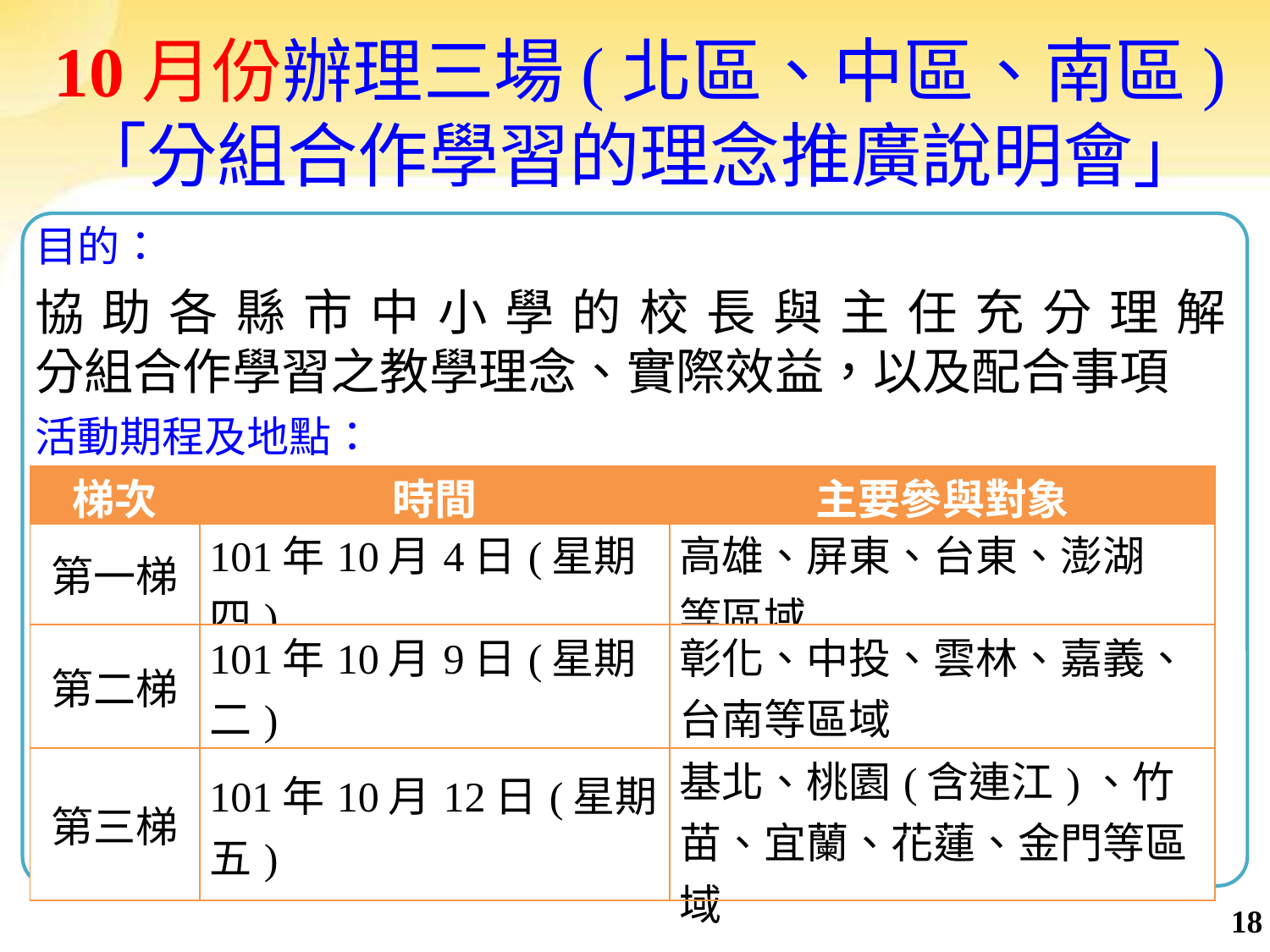

# 10月份辦理三場(北區、中區、南區) 「分組合作學習的理念推廣說明會」

目的：
協助各縣市中小學的校長與主任充分理解
分組合作學習之教學理念、實際效益，以及配合事項
活動期程及地點：
| 梯次 | 時間 | 主要參與對象 |
| --- | --- | --- |
| 第一梯 | 101年10月4日(星期四) | 高雄、屏東、台東、澎湖 等區域 |
| 第二梯 | 101年10月9日(星期二) | 彰化、中投、雲林、嘉義、 台南等區域 |
| 第三梯 | 101年10月12日(星期五) | 基北、桃園(含連江)、竹苗、宜蘭、花蓮、金門等區域 |
18